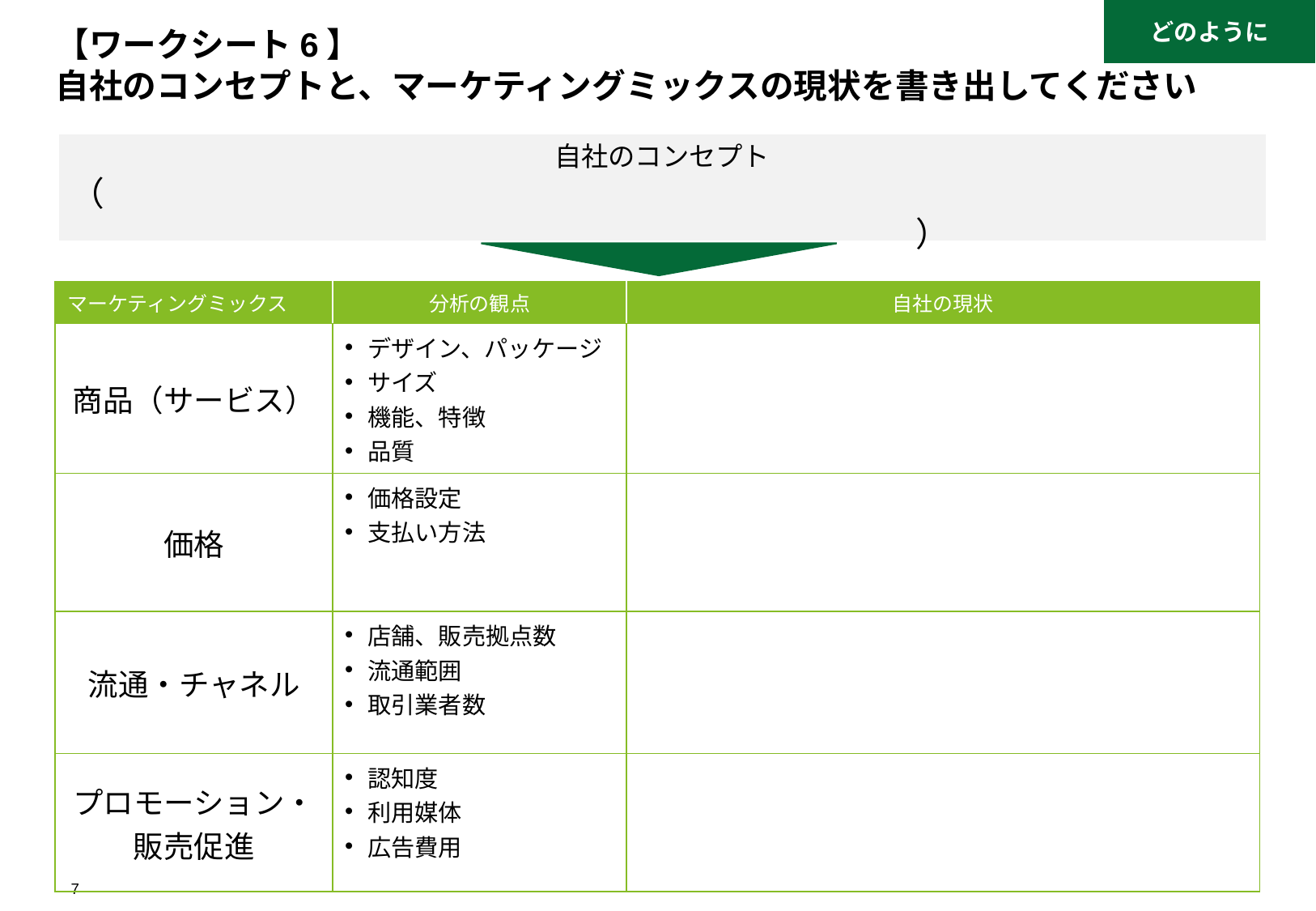

どのように
# 【ワークシート6】 自社のコンセプトと、マーケティングミックスの現状を書き出してください

自社のコンセプト
（　　　　　　　　　　　　　　　　　　　　　　　　　　　　　　　　　　　　　　　　　　　　　　　　　　）

| マーケティングミックス | 分析の観点 | 自社の現状 |
| --- | --- | --- |
| 商品（サービス） | デザイン、パッケージ サイズ 機能、特徴 品質 |  |
| 価格 | 価格設定 支払い方法 |  |
| 流通・チャネル | 店舗、販売拠点数 流通範囲 取引業者数 |  |
| プロモーション・ 販売促進 | 認知度 利用媒体 広告費用 |  |
7